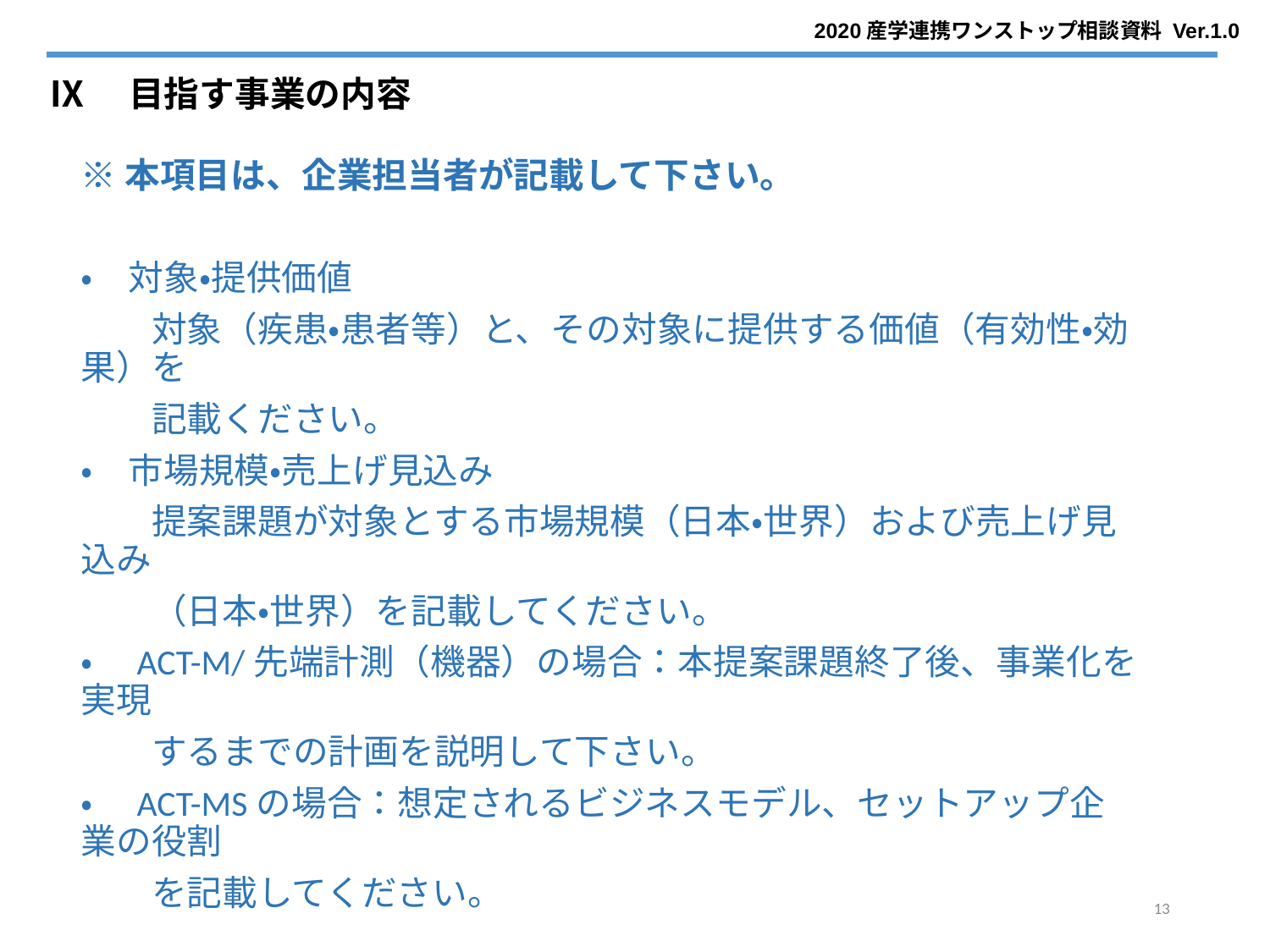

Ⅸ　目指す事業の内容
※本項目は、企業担当者が記載して下さい。

・　対象・提供価値
　　対象（疾患・患者等）と、その対象に提供する価値（有効性・効果）を
　　記載ください。
・　市場規模・売上げ見込み
　　提案課題が対象とする市場規模（日本・世界）および売上げ見込み
　　（日本・世界）を記載してください。
・　ACT-M/先端計測（機器）の場合：本提案課題終了後、事業化を実現
　　するまでの計画を説明して下さい。
・　ACT-MSの場合：想定されるビジネスモデル、セットアップ企業の役割
　　を記載してください。

13